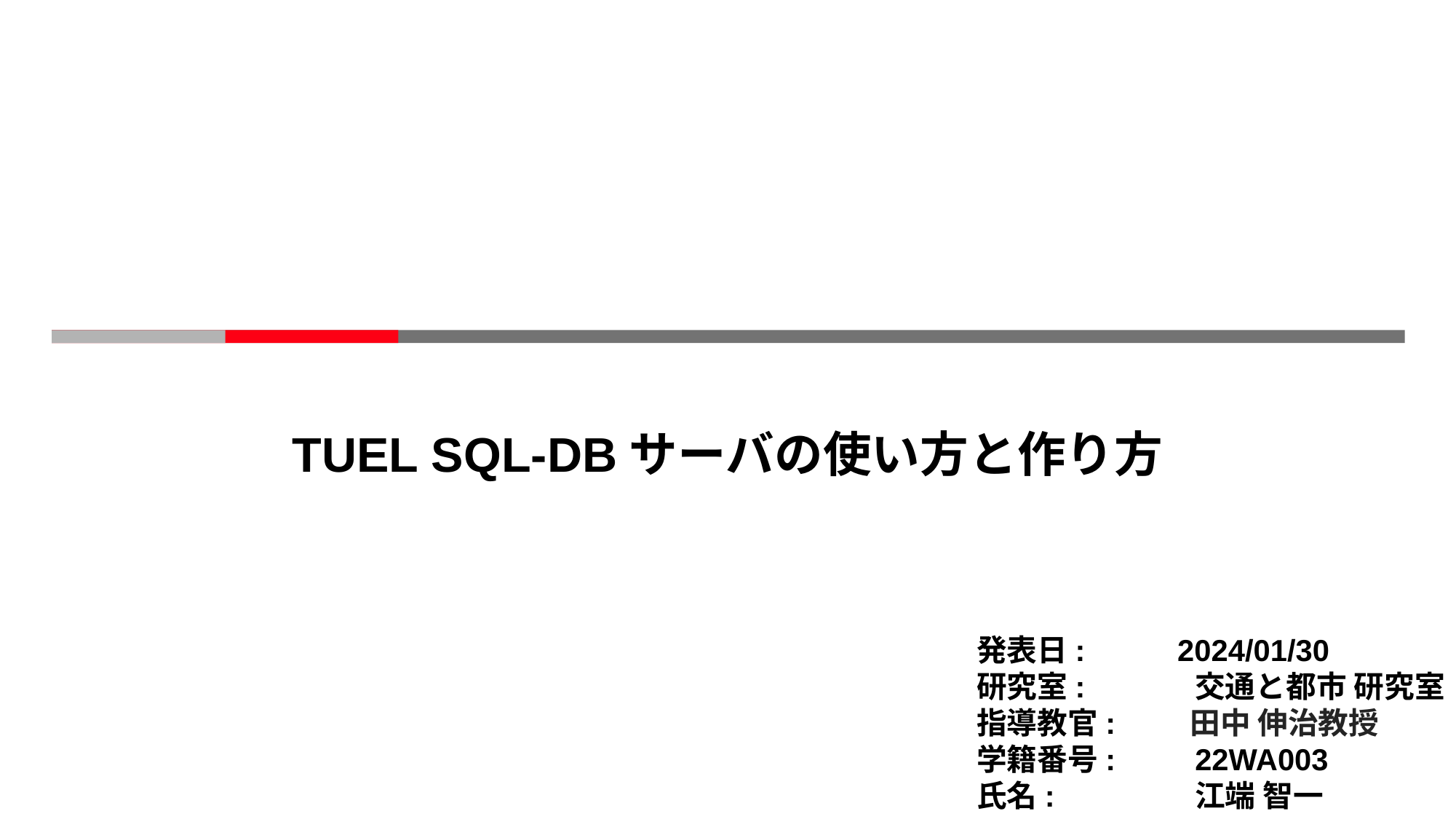

# TUEL SQL-DBサーバの使い方と作り方
発表日:           2024/01/30
研究室: 	交通と都市 研究室
指導教官:        田中 伸治教授
学籍番号: 	22WA003
氏名:		江端 智一